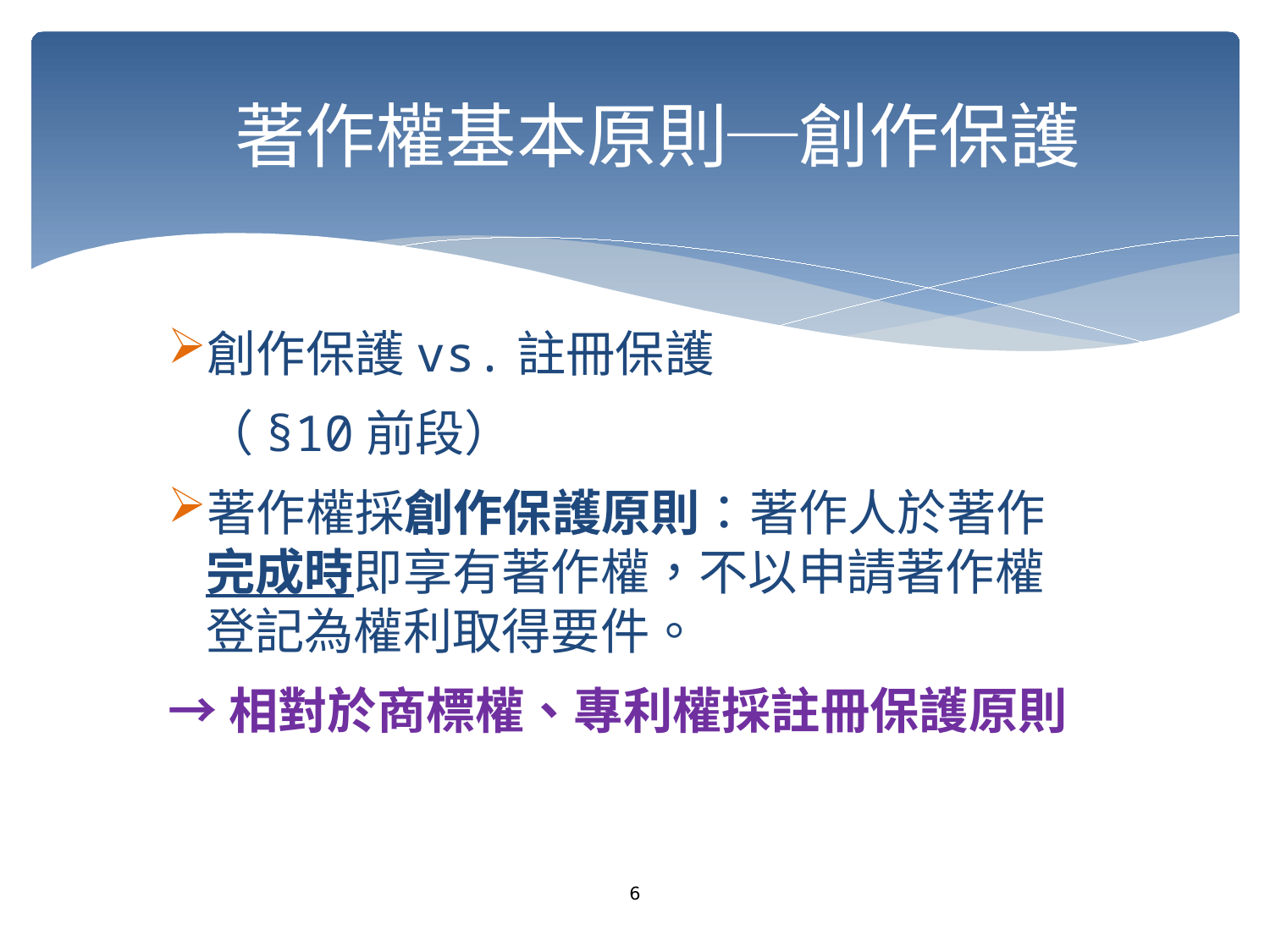

# 著作權基本原則─創作保護
創作保護vs.註冊保護
（§10前段）
著作權採創作保護原則：著作人於著作完成時即享有著作權，不以申請著作權登記為權利取得要件。
→相對於商標權、專利權採註冊保護原則

6